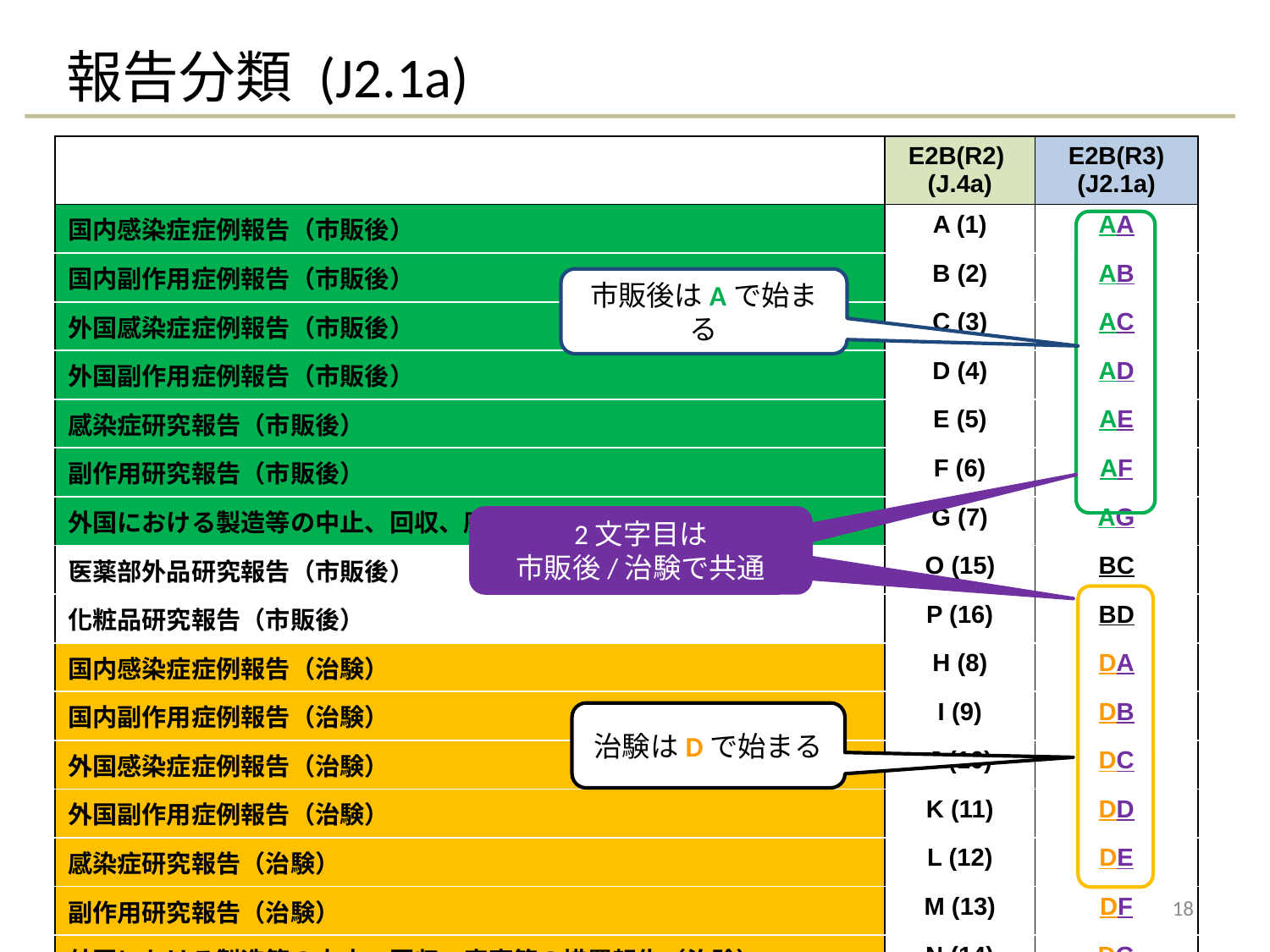

# 報告分類 (J2.1a)

|  | E2B(R2) (J.4a) | E2B(R3) (J2.1a) |
| --- | --- | --- |
| 国内感染症症例報告（市販後） | A (1) | AA |
| 国内副作用症例報告（市販後） | B (2) | AB |
| 外国感染症症例報告（市販後） | C (3) | AC |
| 外国副作用症例報告（市販後） | D (4) | AD |
| 感染症研究報告（市販後） | E (5) | AE |
| 副作用研究報告（市販後） | F (6) | AF |
| 外国における製造等の中止、回収、廃棄等の措置報告（市販後） | G (7) | AG |
| 医薬部外品研究報告（市販後） | O (15) | BC |
| 化粧品研究報告（市販後） | P (16) | BD |
| 国内感染症症例報告（治験） | H (8) | DA |
| 国内副作用症例報告（治験） | I (9) | DB |
| 外国感染症症例報告（治験） | J (10) | DC |
| 外国副作用症例報告（治験） | K (11) | DD |
| 感染症研究報告（治験） | L (12) | DE |
| 副作用研究報告（治験） | M (13) | DF |
| 外国における製造等の中止、回収、廃棄等の措置報告（治験） | N (14) | DG |

市販後はAで始まる
2文字目は
市販後/治験で共通

治験はDで始まる
18